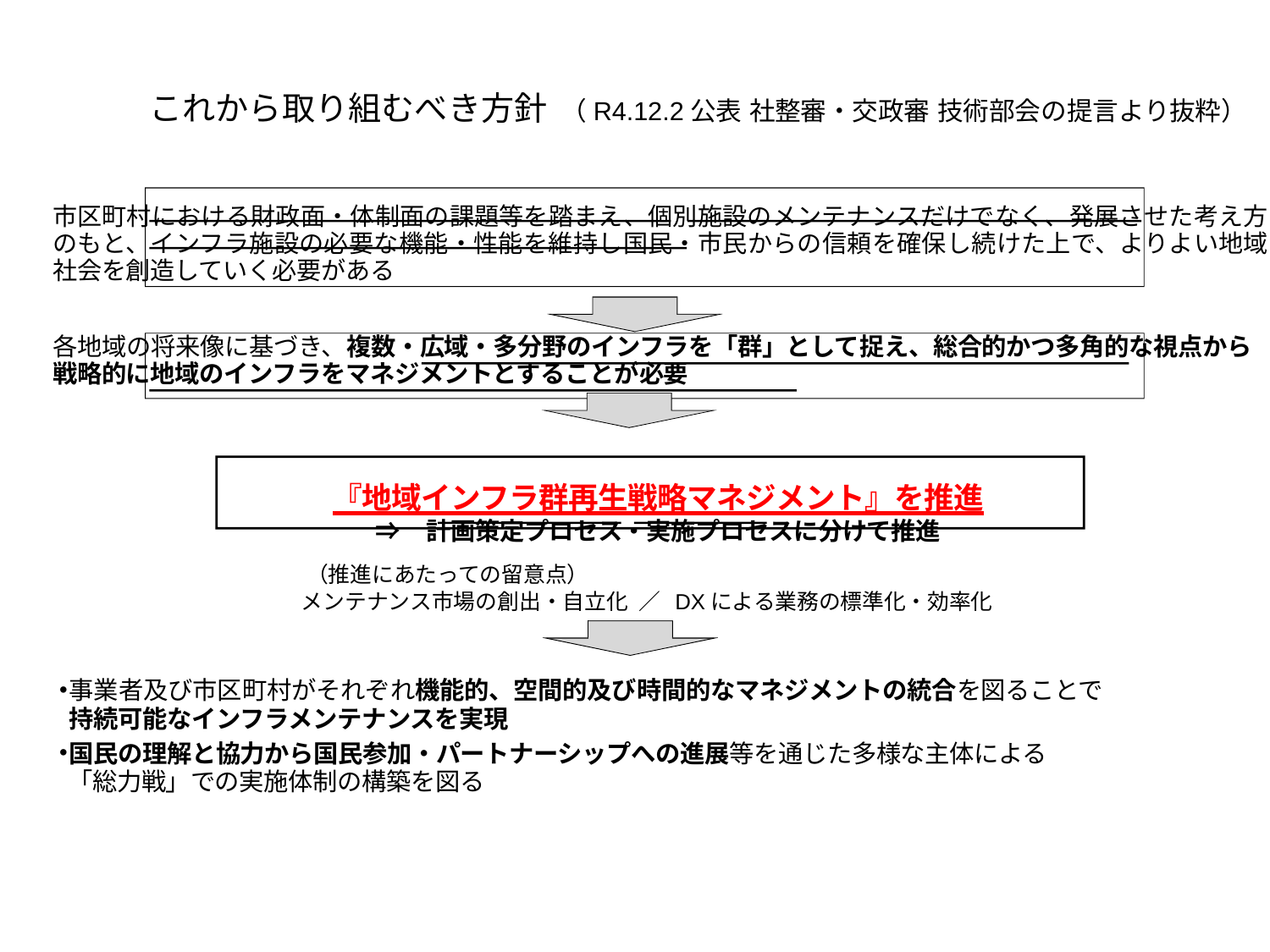

# これから取り組むべき方針 （R4.12.2公表 社整審・交政審 技術部会の提言より抜粋）

市区町村における財政面・体制面の課題等を踏まえ、個別施設のメンテナンスだけでなく、発展させた考え方のもと、インフラ施設の必要な機能・性能を維持し国民・市民からの信頼を確保し続けた上で、よりよい地域社会を創造していく必要がある

各地域の将来像に基づき、複数・広域・多分野のインフラを「群」として捉え、総合的かつ多角的な視点から戦略的に地域のインフラをマネジメントとすることが必要

『地域インフラ群再生戦略マネジメント』を推進
⇒	計画策定プロセス・実施プロセスに分けて推進
（推進にあたっての留意点）
メンテナンス市場の創出・自立化  ／  DXによる業務の標準化・効率化

事業者及び市区町村がそれぞれ機能的、空間的及び時間的なマネジメントの統合を図ることで
持続可能なインフラメンテナンスを実現
国民の理解と協力から国民参加・パートナーシップへの進展等を通じた多様な主体による
「総力戦」での実施体制の構築を図る

17